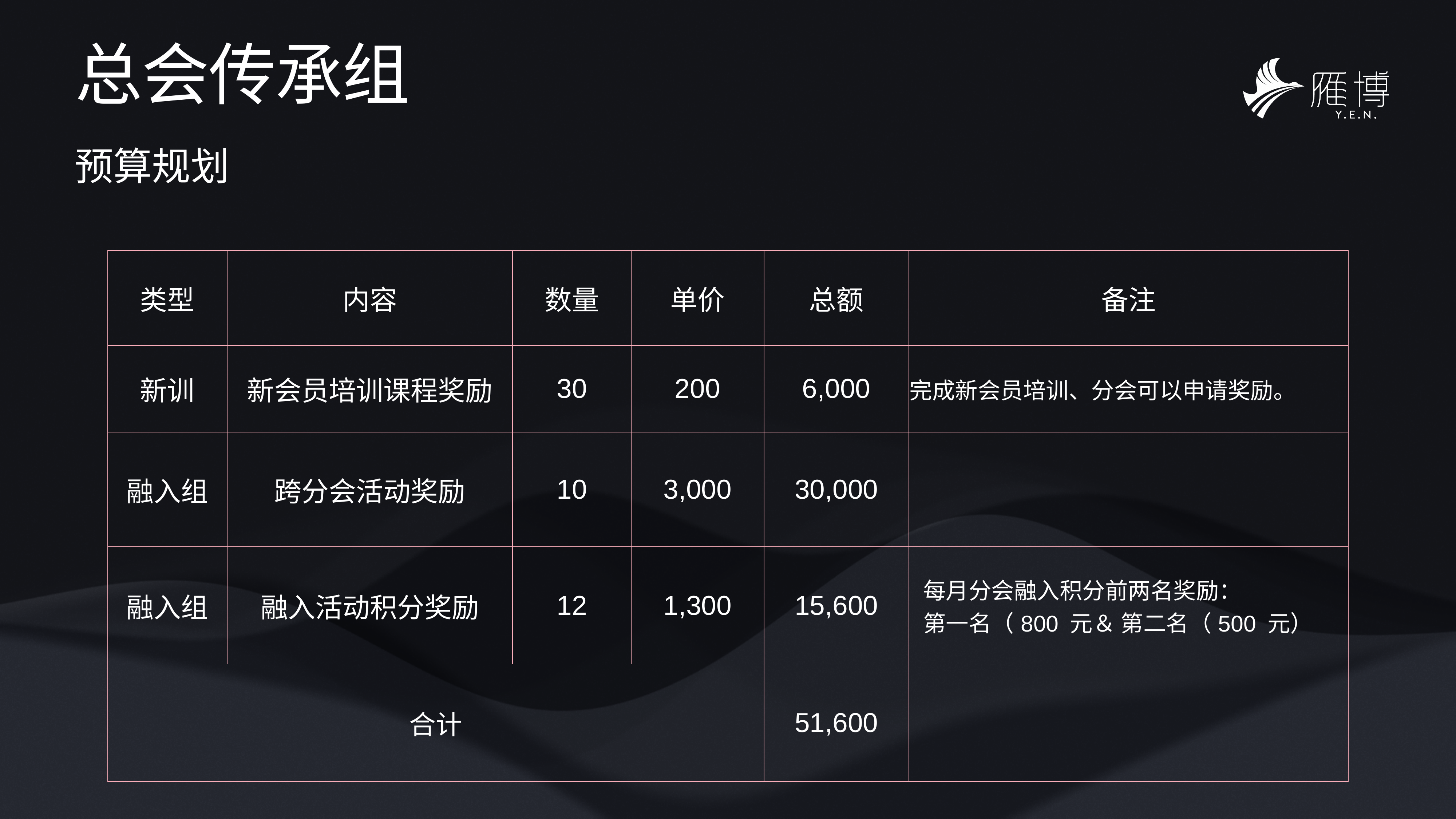

# 总会传承组
预算规划
| 类型 | 内容 | 数量 | 单价 | 总额 | 备注 |
| --- | --- | --- | --- | --- | --- |
| 新训 | 新会员培训课程奖励 | 30 | 200 | 6,000 | 完成新会员培训、分会可以申请奖励。 |
| 融入组 | 跨分会活动奖励 | 10 | 3,000 | 30,000 |  |
| 融入组 | 融入活动积分奖励 | 12 | 1,300 | 15,600 | 每月分会融入积分前两名奖励： 第一名（800 元＆ 第二名（500 元） |
| 合计 |  |  |  | 51,600 |  |